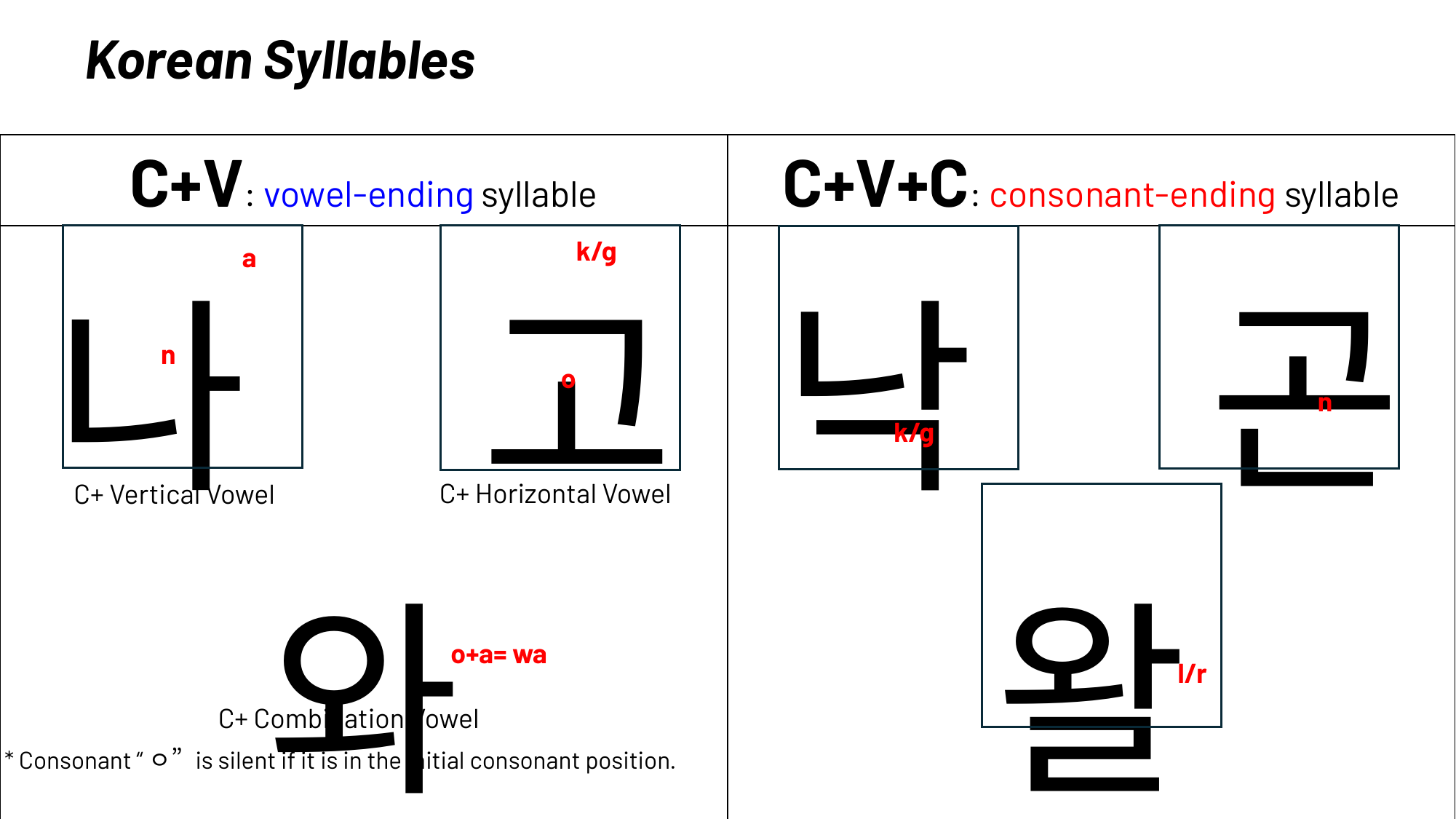

Korean Syllables
| C+V: vowel-ending syllable | C+V+C: consonant-ending syllable |
| --- | --- |
| 나 고 와 | 낙 곤 왈 |

k/g
a
n
o
n
k/g
C+ Horizontal Vowel
C+ Vertical Vowel

o+a= wa
l/r
C+ Combination Vowel
* Consonant “ㅇ” is silent if it is in the initial consonant position.